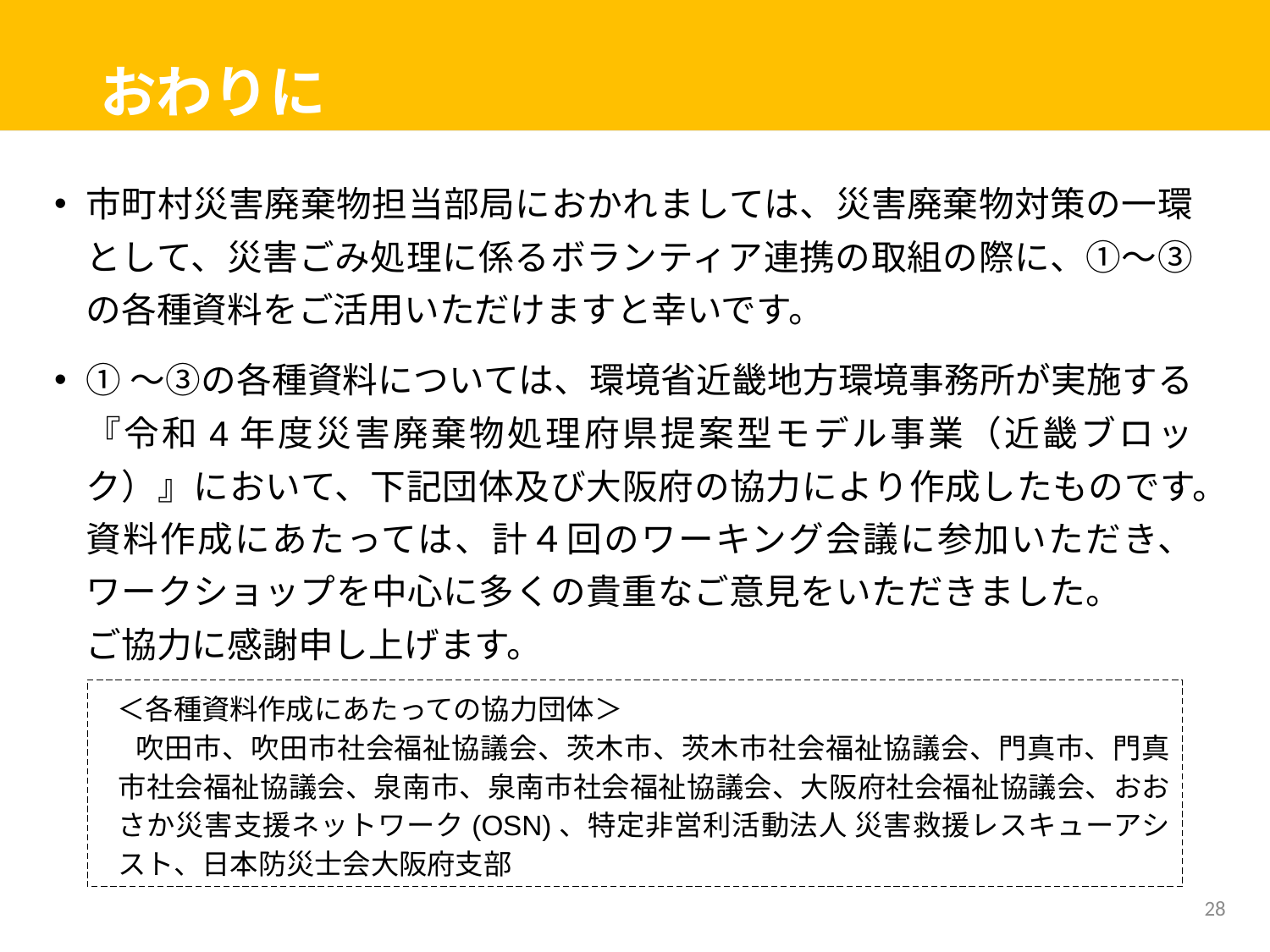

# おわりに

市町村災害廃棄物担当部局におかれましては、災害廃棄物対策の一環として、災害ごみ処理に係るボランティア連携の取組の際に、①～③の各種資料をご活用いただけますと幸いです。
①～③の各種資料については、環境省近畿地方環境事務所が実施する『令和4年度災害廃棄物処理府県提案型モデル事業（近畿ブロック）』において、下記団体及び大阪府の協力により作成したものです。資料作成にあたっては、計４回のワーキング会議に参加いただき、ワークショップを中心に多くの貴重なご意見をいただきました。　　ご協力に感謝申し上げます。

＜各種資料作成にあたっての協力団体＞
吹田市、吹田市社会福祉協議会、茨木市、茨木市社会福祉協議会、門真市、門真市社会福祉協議会、泉南市、泉南市社会福祉協議会、大阪府社会福祉協議会、おおさか災害支援ネットワーク(OSN)、特定非営利活動法人 災害救援レスキューアシスト、日本防災士会大阪府支部
28